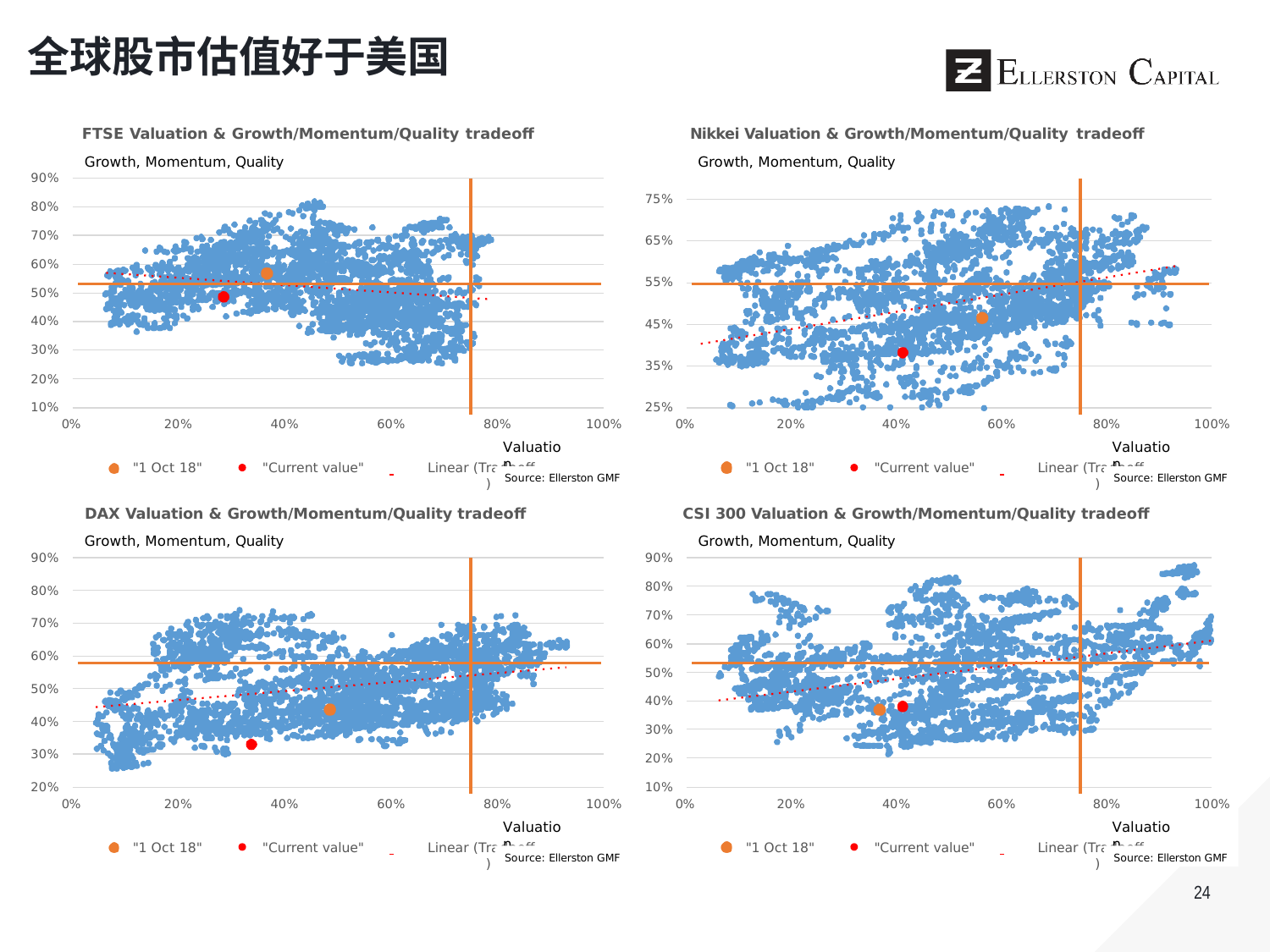

# 全球股市估值好于美国

FTSE Valuation & Growth/Momentum/Quality tradeoff
Growth, Momentum, Quality
Nikkei Valuation & Growth/Momentum/Quality tradeoff
Growth, Momentum, Quality
90%

75%
80%

70%
65%

60%

55%

50%

40%
45%

30%

20%

35%

10%
25%

80%
Valuation
80%
Valuation
0%
20%
40%
60%
100%
0%
20%
40%
60%
100%
"1 Oct 18"
"Current value"
 	Linear (T
"1 Oct 18"
"Current value"
 	Linear (T
radeoff)
radeoff)

Source: Ellerston GMF
Source: Ellerston GMF

DAX Valuation & Growth/Momentum/Quality tradeoff
Growth, Momentum, Quality
CSI 300 Valuation & Growth/Momentum/Quality tradeoff
Growth, Momentum, Quality
90%
90%

80%

70%
80%

70%

60%

60%

50%

50%

40%

40%
30%

30%
20%

20%
10%

80%
Valuation
80%
Valuation
0%
20%
40%
60%
100%
0%
20%
40%
60%
100%
"1 Oct 18"
"Current value"
 	Linear (T
"1 Oct 18"
"Current value"
 	Linear (T
radeoff)
radeoff)

Source: Ellerston GMF
Source: Ellerston GMF
24